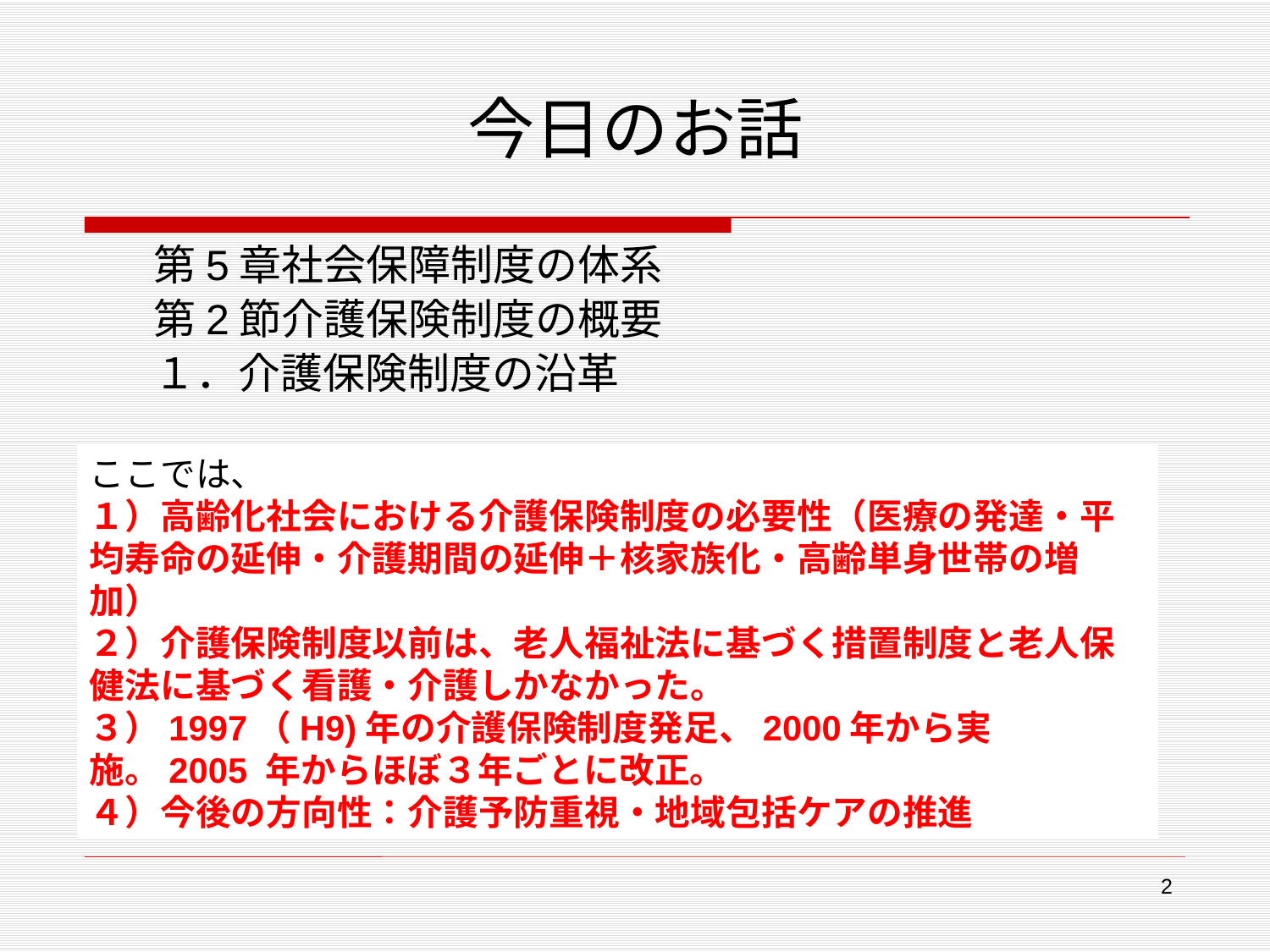

# 今日のお話
第5章社会保障制度の体系
第2節介護保険制度の概要
１．介護保険制度の沿革

ここでは、
１）高齢化社会における介護保険制度の必要性（医療の発達・平均寿命の延伸・介護期間の延伸＋核家族化・高齢単身世帯の増加）
２）介護保険制度以前は、老人福祉法に基づく措置制度と老人保健法に基づく看護・介護しかなかった。
３）1997（H9)年の介護保険制度発足、2000年から実施。2005 年からほぼ３年ごとに改正。
４）今後の方向性：介護予防重視・地域包括ケアの推進
2